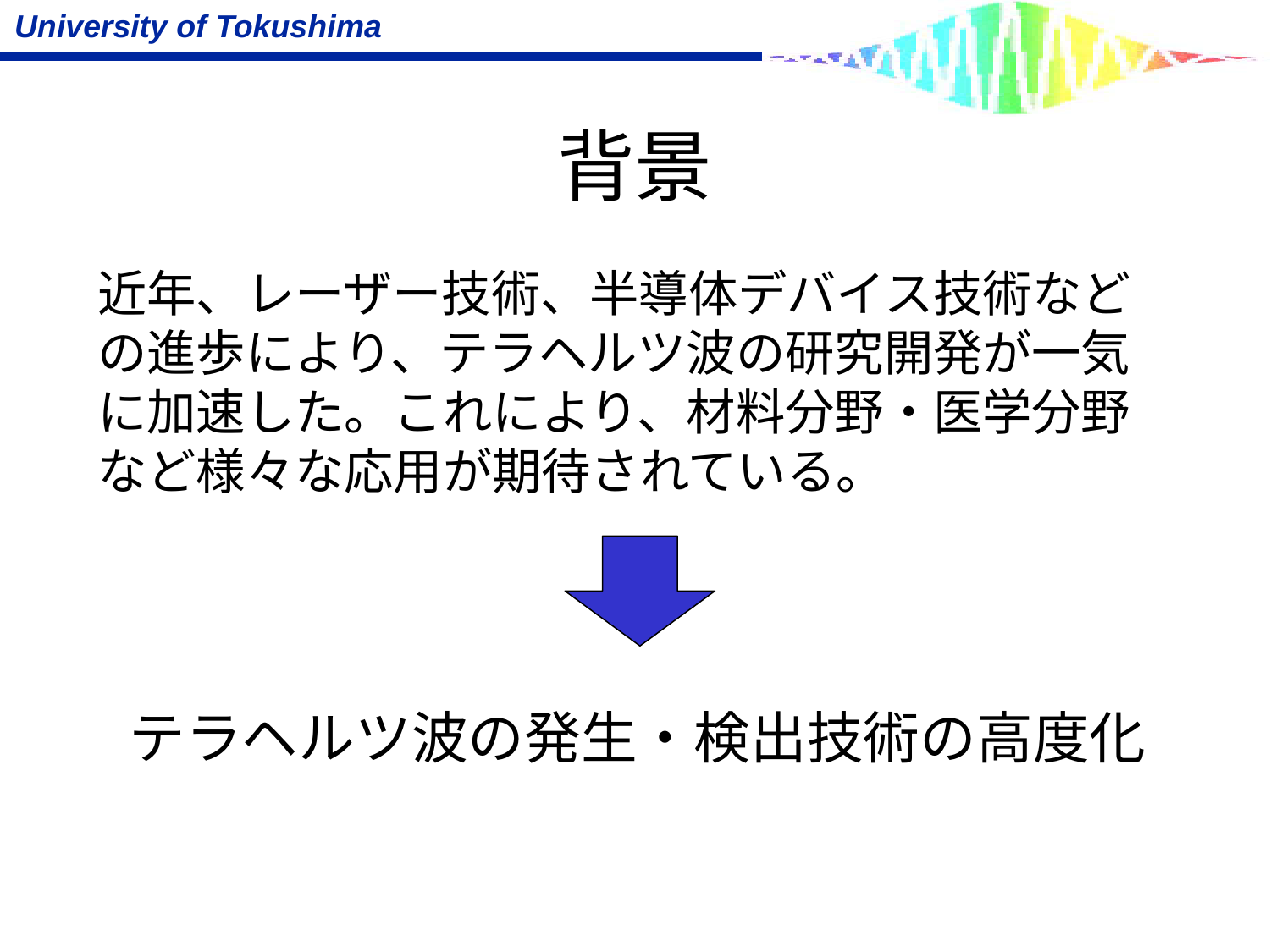

# 背景
近年、レーザー技術、半導体デバイス技術などの進歩により、テラヘルツ波の研究開発が一気に加速した。これにより、材料分野・医学分野など様々な応用が期待されている。

テラヘルツ波の発生・検出技術の高度化